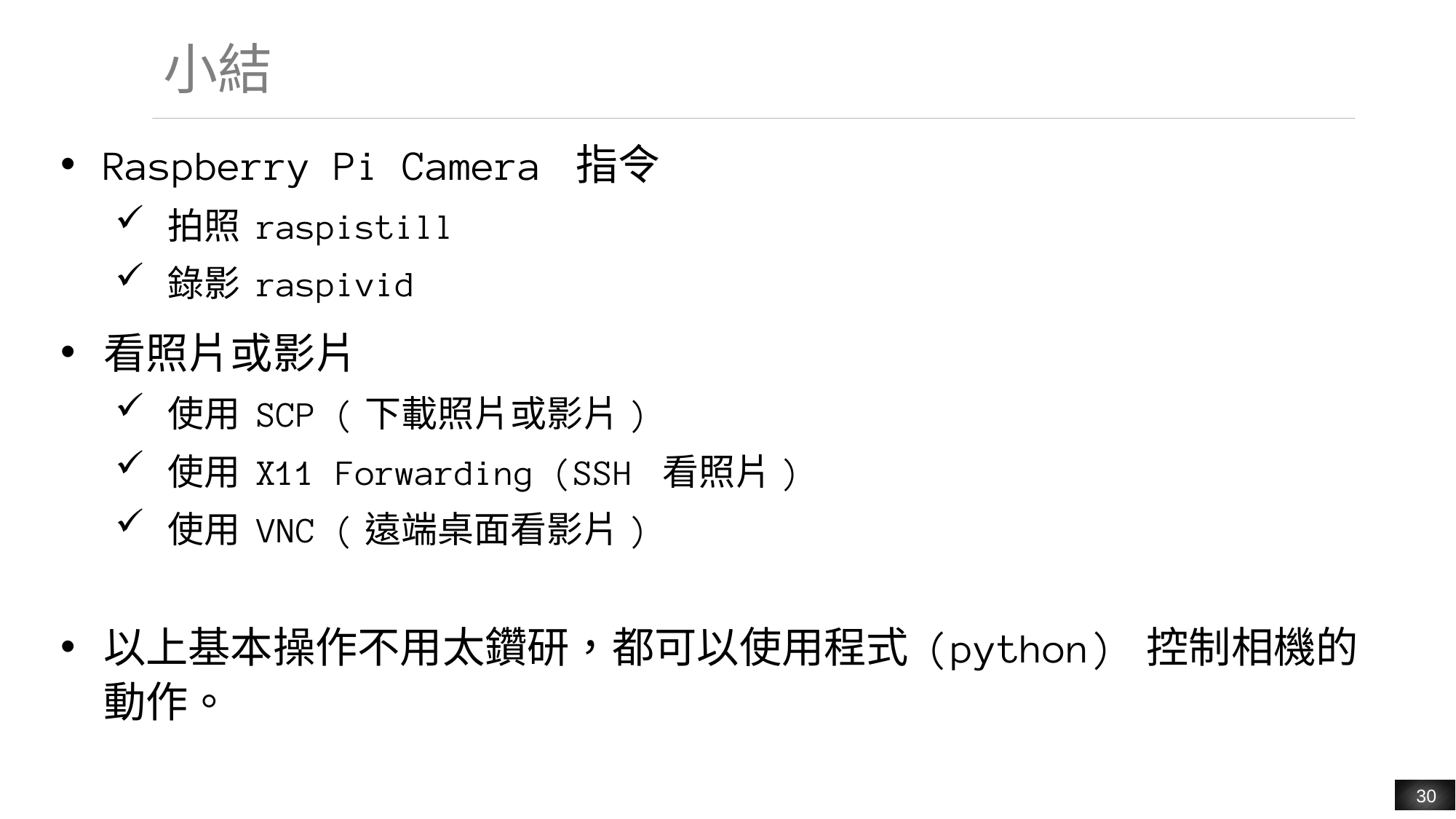

# 小結
Raspberry Pi Camera 指令
拍照 raspistill
錄影 raspivid
看照片或影片
使用 SCP (下載照片或影片)
使用 X11 Forwarding (SSH 看照片)
使用 VNC (遠端桌面看影片)

以上基本操作不用太鑽研，都可以使用程式 (python) 控制相機的動作。